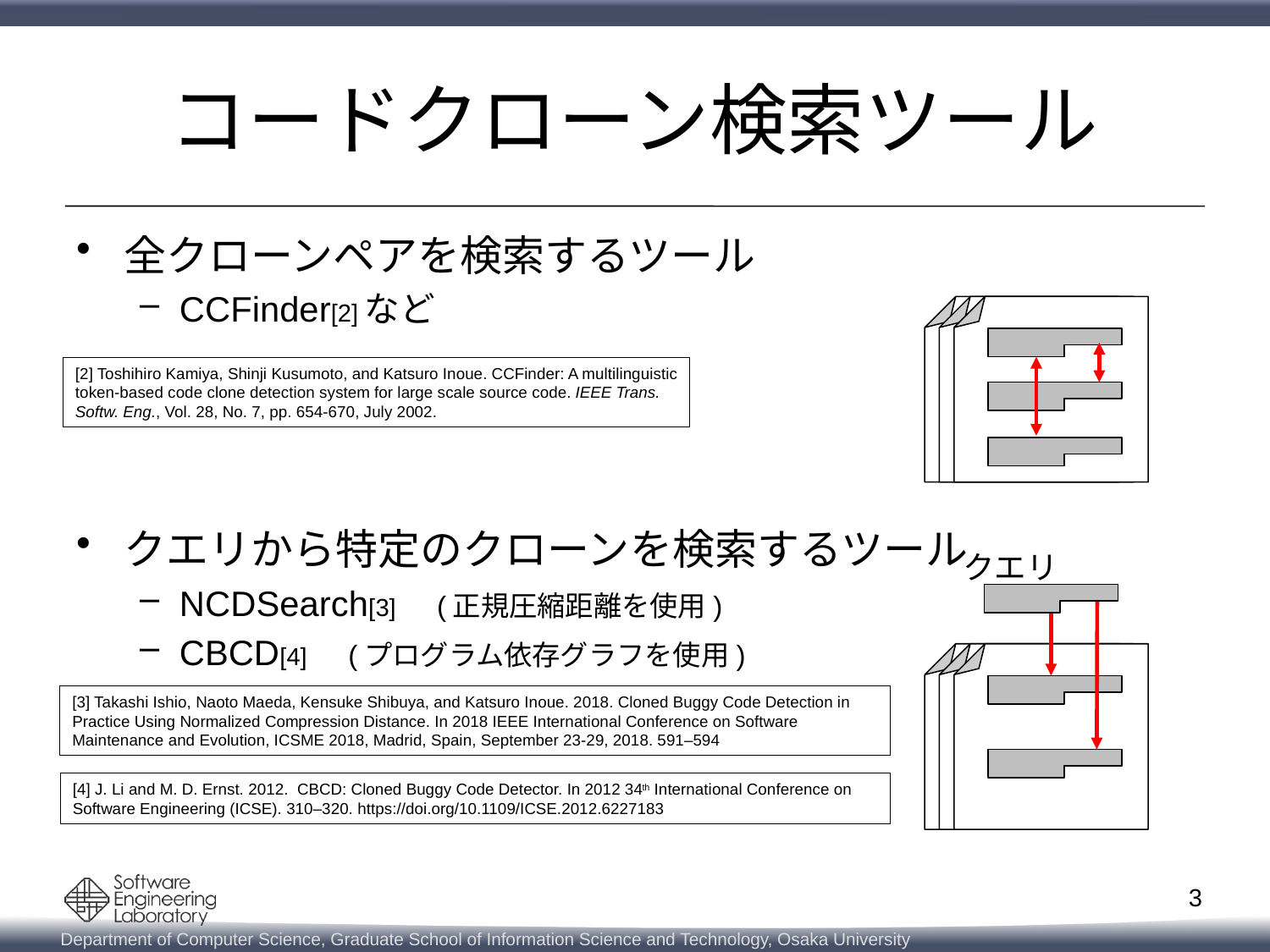

# コードクローン検索ツール
全クローンペアを検索するツール
CCFinder[2]など

クエリから特定のクローンを検索するツール
NCDSearch[3]　(正規圧縮距離を使用)
CBCD[4]　(プログラム依存グラフを使用)

[2] Toshihiro Kamiya, Shinji Kusumoto, and Katsuro Inoue. CCFinder: A multilinguistic
token-based code clone detection system for large scale source code. IEEE Trans.
Softw. Eng., Vol. 28, No. 7, pp. 654-670, July 2002.
クエリ

[3] Takashi Ishio, Naoto Maeda, Kensuke Shibuya, and Katsuro Inoue. 2018. Cloned Buggy Code Detection in Practice Using Normalized Compression Distance. In 2018 IEEE International Conference on Software Maintenance and Evolution, ICSME 2018, Madrid, Spain, September 23-29, 2018. 591–594
[4] J. Li and M. D. Ernst. 2012.  CBCD: Cloned Buggy Code Detector. In 2012 34th International Conference on Software Engineering (ICSE). 310–320. https://doi.org/10.1109/ICSE.2012.6227183
3